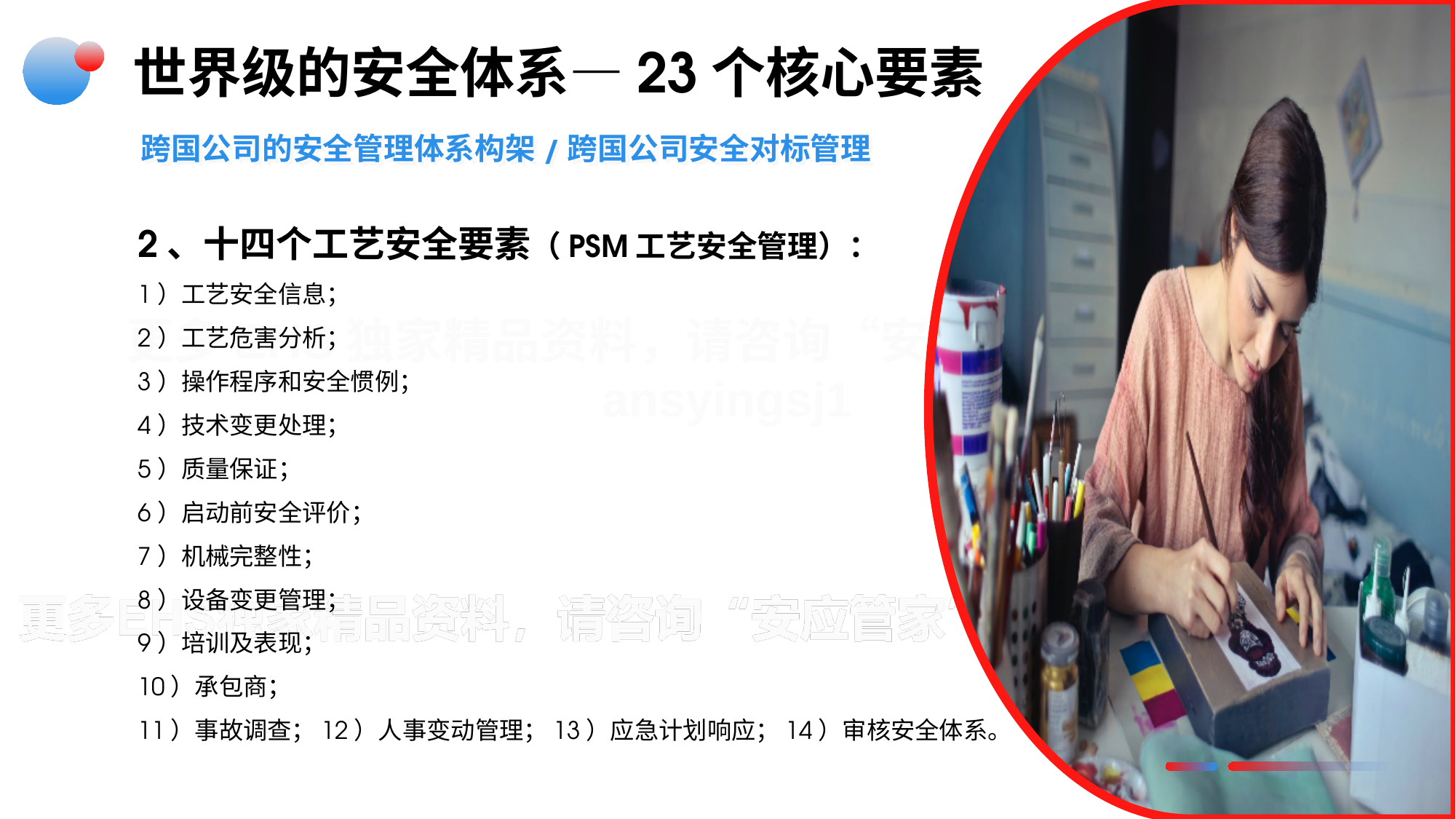

世界级的安全体系—23个核心要素

跨国公司的安全管理体系构架/跨国公司安全对标管理
2、十四个工艺安全要素（PSM工艺安全管理）：
1）工艺安全信息；
2）工艺危害分析；
3）操作程序和安全惯例；
4）技术变更处理；
5）质量保证；
6）启动前安全评价；
7）机械完整性；
8）设备变更管理；
9）培训及表现；
10）承包商；
11）事故调查；12）人事变动管理；13）应急计划响应；14）审核安全体系。